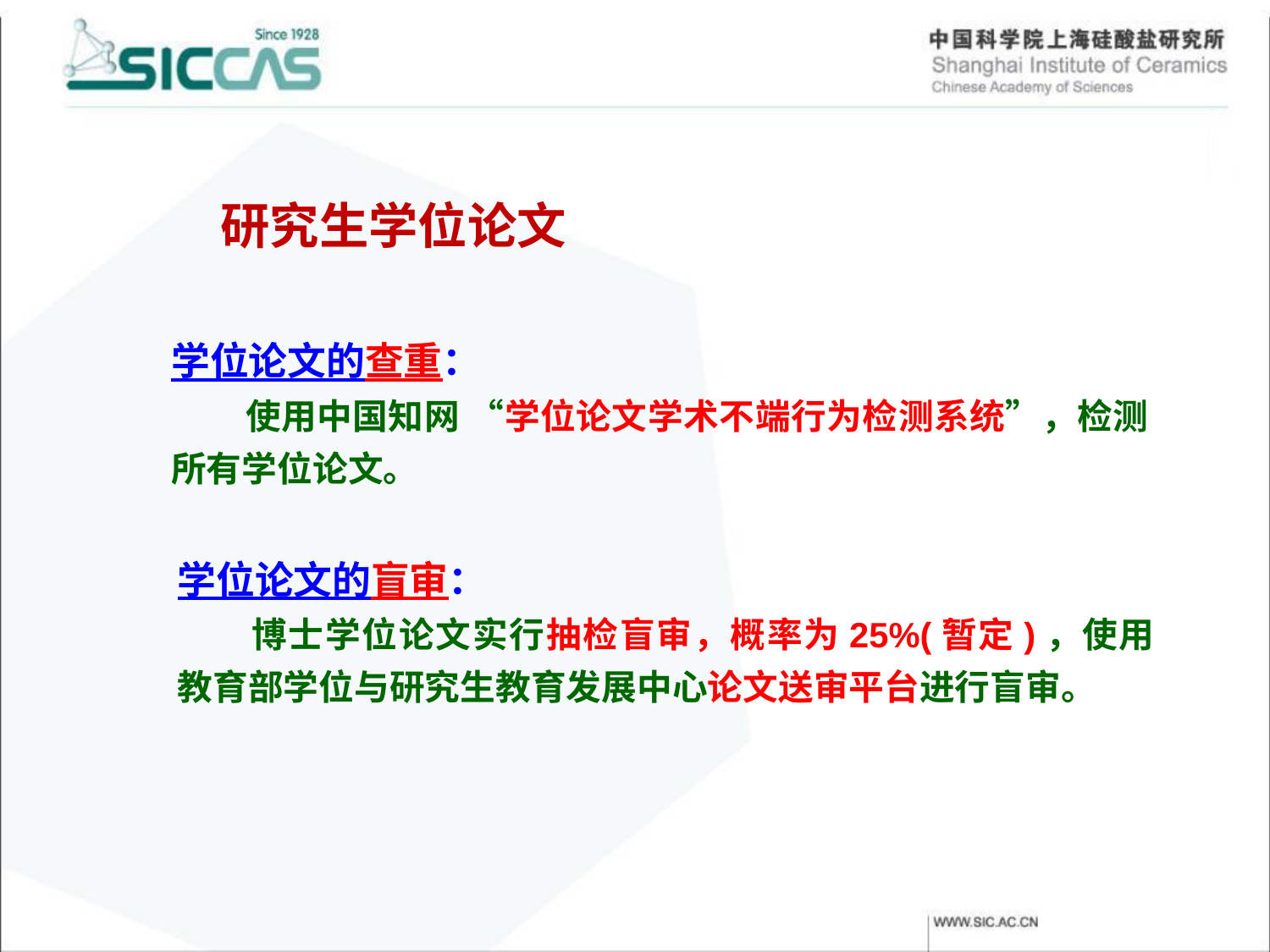

研究生学位论文
学位论文的查重：
使用中国知网 “学位论文学术不端行为检测系统”，检测所有学位论文。
学位论文的盲审：
博士学位论文实行抽检盲审，概率为25%(暂定)，使用教育部学位与研究生教育发展中心论文送审平台进行盲审。